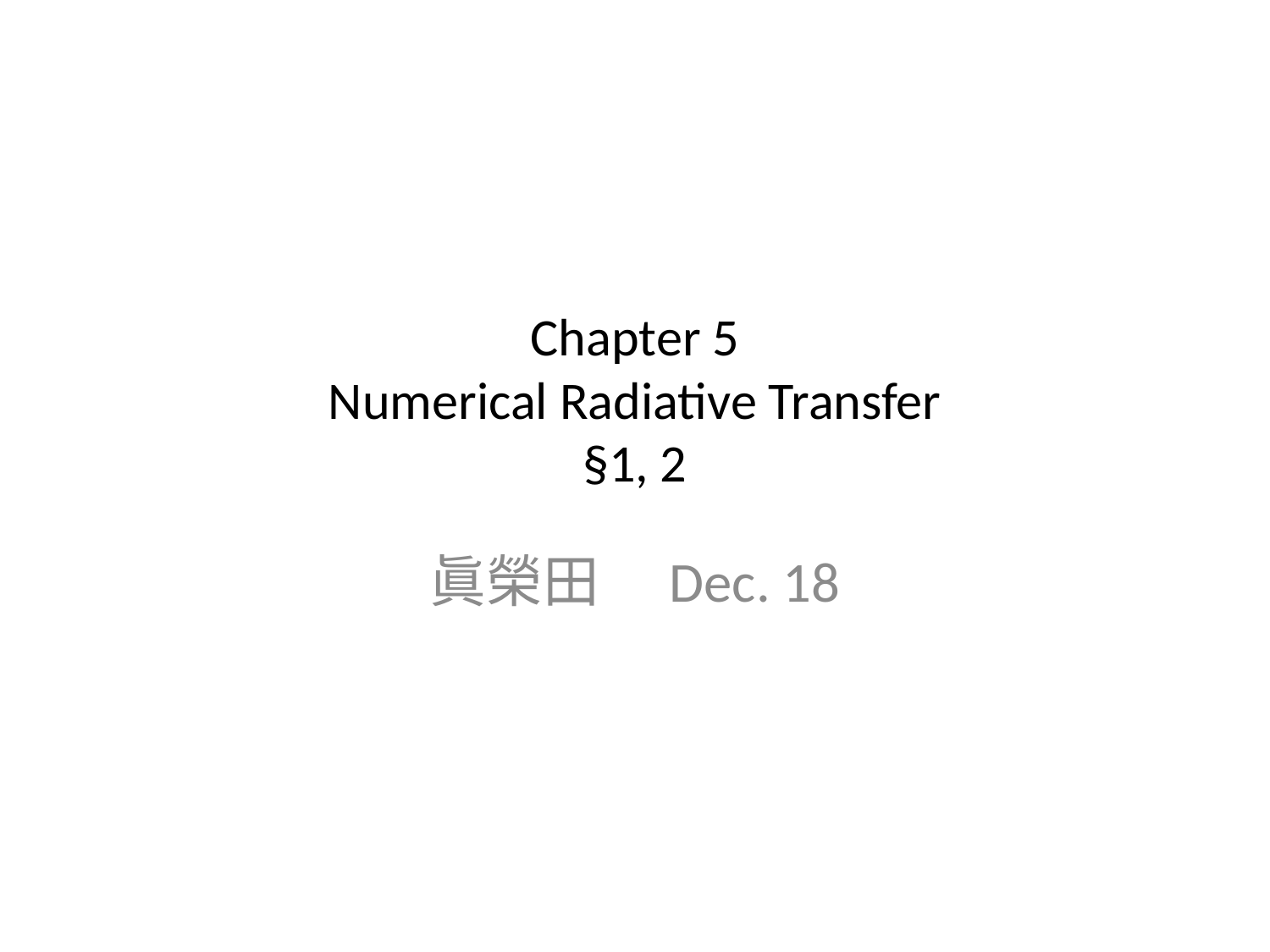

# Chapter 5 Numerical Radiative Transfer §1, 2
眞榮田　Dec. 18